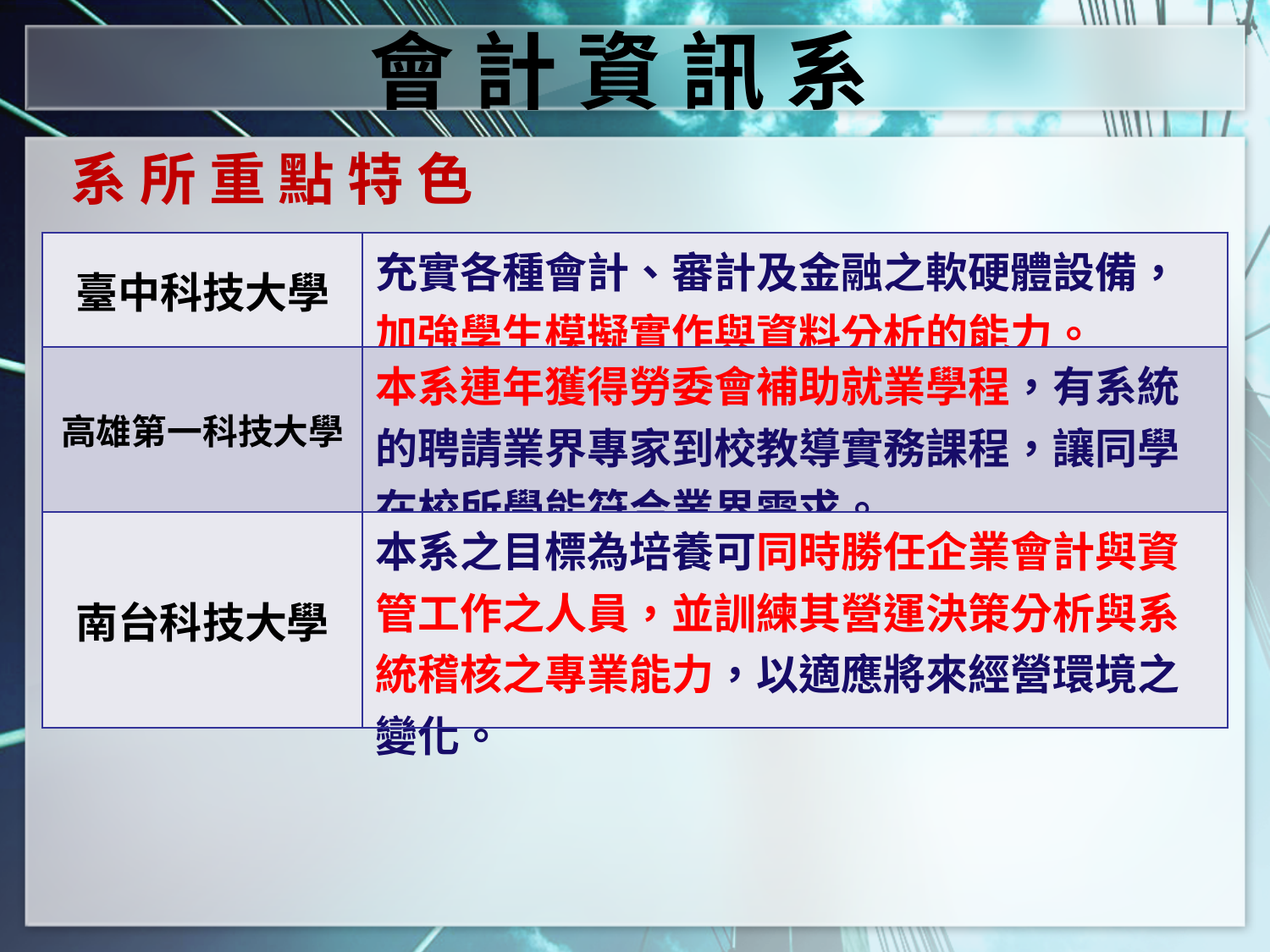

會 計 資 訊 系
系 所 重 點 特 色
| 臺中科技大學 | 充實各種會計、審計及金融之軟硬體設備，加強學生模擬實作與資料分析的能力。 |
| --- | --- |
| 高雄第一科技大學 | 本系連年獲得勞委會補助就業學程，有系統的聘請業界專家到校教導實務課程，讓同學在校所學能符合業界需求。 |
| 南台科技大學 | 本系之目標為培養可同時勝任企業會計與資管工作之人員，並訓練其營運決策分析與系統稽核之專業能力，以適應將來經營環境之變化。 |